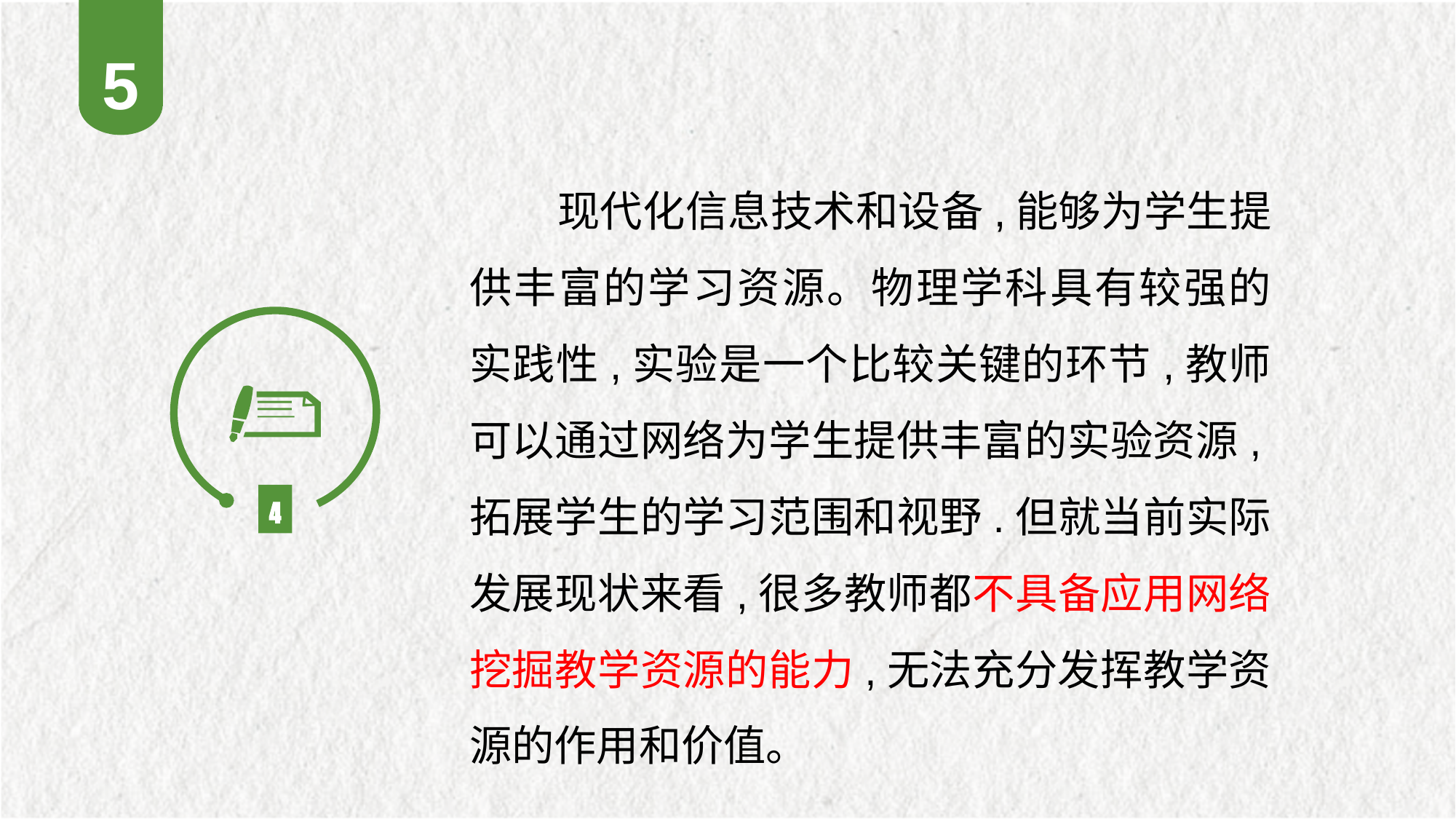

5

        现代化信息技术和设备,能够为学生提供丰富的学习资源。物理学科具有较强的实践性,实验是一个比较关键的环节,教师可以通过网络为学生提供丰富的实验资源,拓展学生的学习范围和视野.但就当前实际发展现状来看,很多教师都不具备应用网络挖掘教学资源的能力,无法充分发挥教学资源的作用和价值。

4